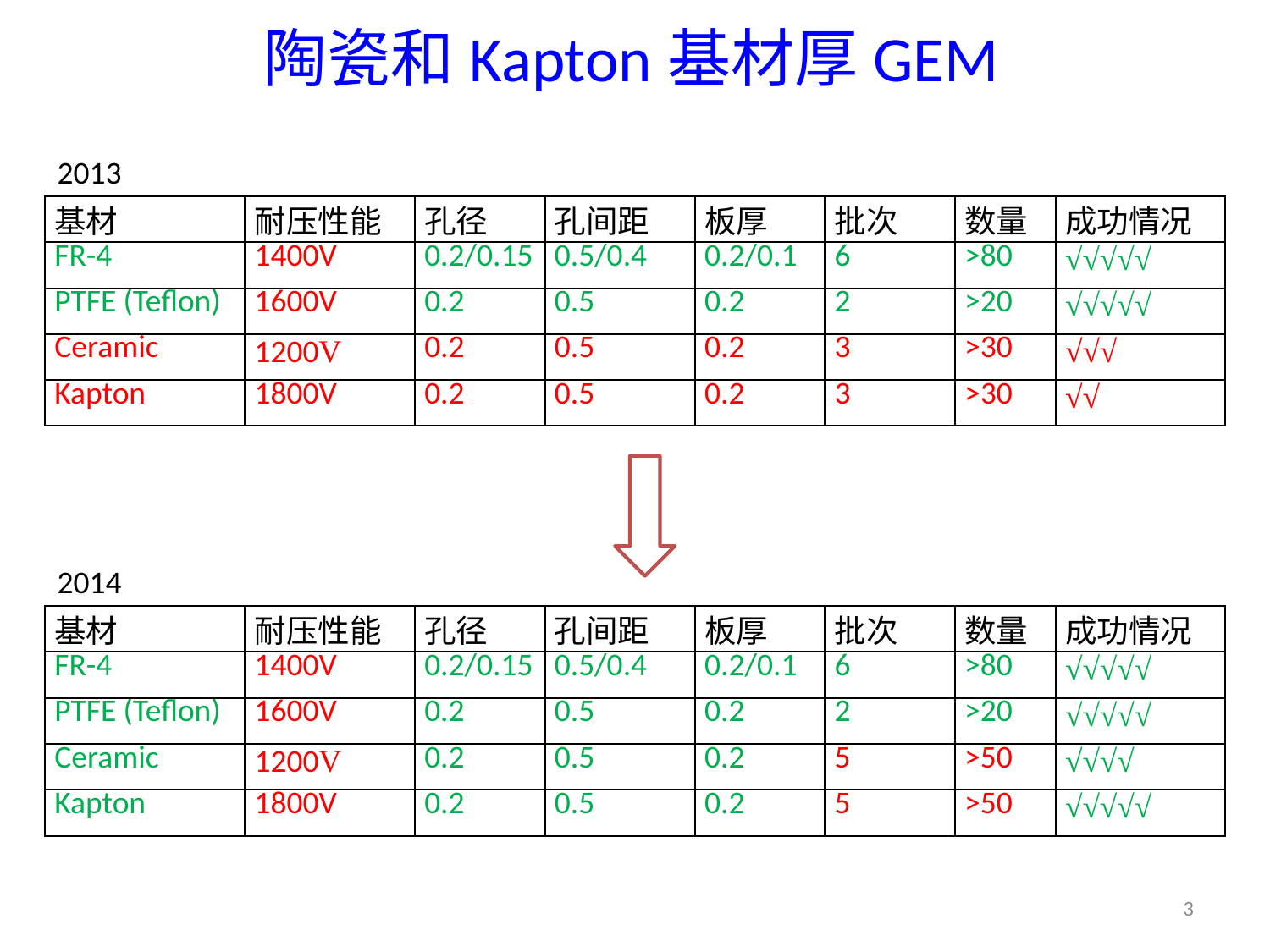

陶瓷和Kapton基材厚GEM
2013
| 基材 | 耐压性能 | 孔径 | 孔间距 | 板厚 | 批次 | 数量 | 成功情况 |
| --- | --- | --- | --- | --- | --- | --- | --- |
| FR-4 | 1400V | 0.2/0.15 | 0.5/0.4 | 0.2/0.1 | 6 | >80 | √√√√√ |
| PTFE (Teflon) | 1600V | 0.2 | 0.5 | 0.2 | 2 | >20 | √√√√√ |
| Ceramic | 1200V | 0.2 | 0.5 | 0.2 | 3 | >30 | √√√ |
| Kapton | 1800V | 0.2 | 0.5 | 0.2 | 3 | >30 | √√ |

2014
| 基材 | 耐压性能 | 孔径 | 孔间距 | 板厚 | 批次 | 数量 | 成功情况 |
| --- | --- | --- | --- | --- | --- | --- | --- |
| FR-4 | 1400V | 0.2/0.15 | 0.5/0.4 | 0.2/0.1 | 6 | >80 | √√√√√ |
| PTFE (Teflon) | 1600V | 0.2 | 0.5 | 0.2 | 2 | >20 | √√√√√ |
| Ceramic | 1200V | 0.2 | 0.5 | 0.2 | 5 | >50 | √√√√ |
| Kapton | 1800V | 0.2 | 0.5 | 0.2 | 5 | >50 | √√√√√ |
3